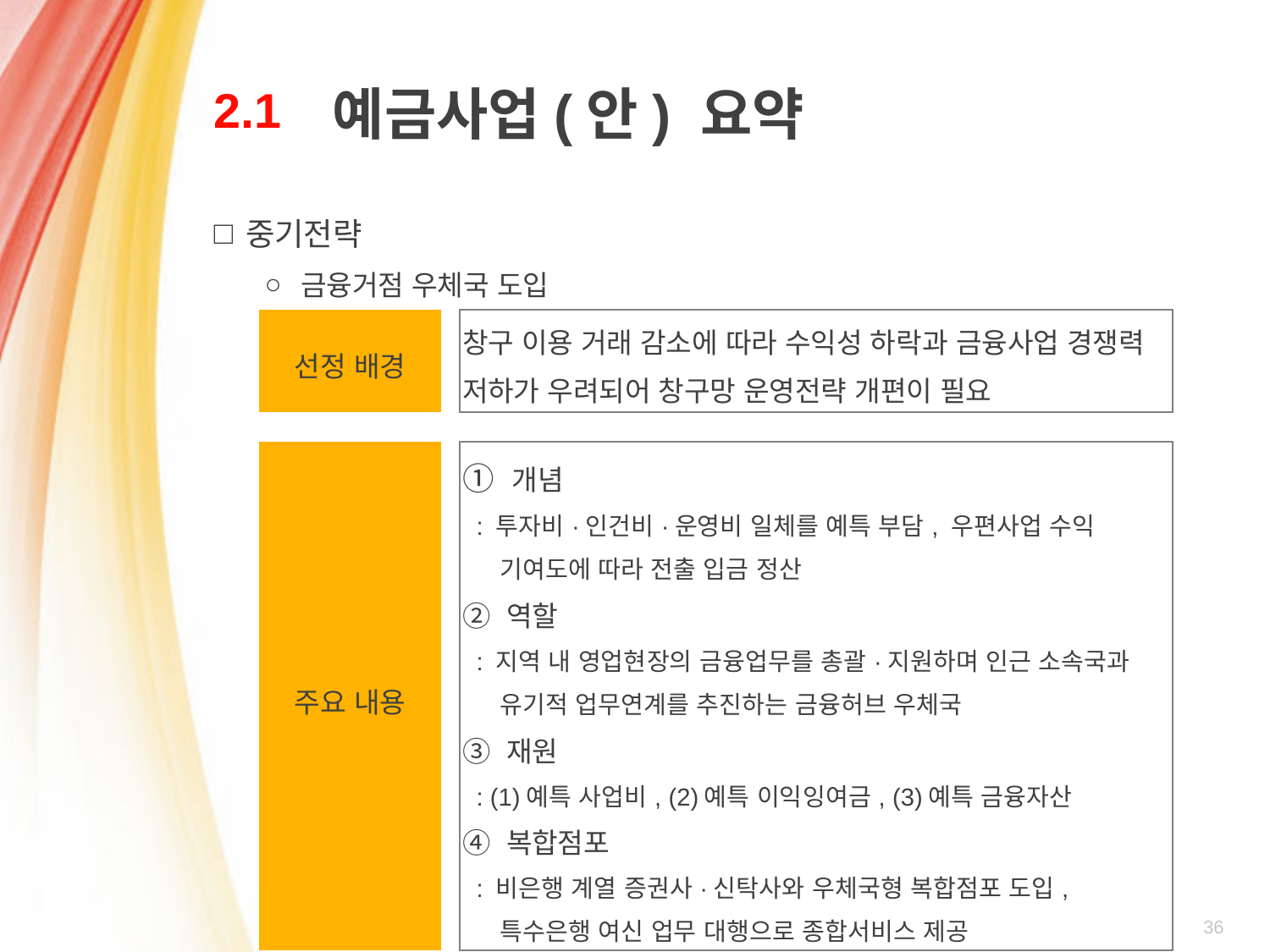

# 2.1
예금사업(안) 요약
중기전략
금융거점 우체국 도입
| 선정 배경 |  | 창구 이용 거래 감소에 따라 수익성 하락과 금융사업 경쟁력 저하가 우려되어 창구망 운영전략 개편이 필요 |
| --- | --- | --- |
|  |  |  |
| 주요 내용 |  | ① 개념 : 투자비·인건비·운영비 일체를 예특 부담, 우편사업 수익 기여도에 따라 전출 입금 정산 ② 역할 : 지역 내 영업현장의 금융업무를 총괄·지원하며 인근 소속국과 유기적 업무연계를 추진하는 금융허브 우체국 ③ 재원 : (1)예특 사업비, (2)예특 이익잉여금, (3)예특 금융자산 ④ 복합점포 : 비은행 계열 증권사·신탁사와 우체국형 복합점포 도입, 특수은행 여신 업무 대행으로 종합서비스 제공 |
36